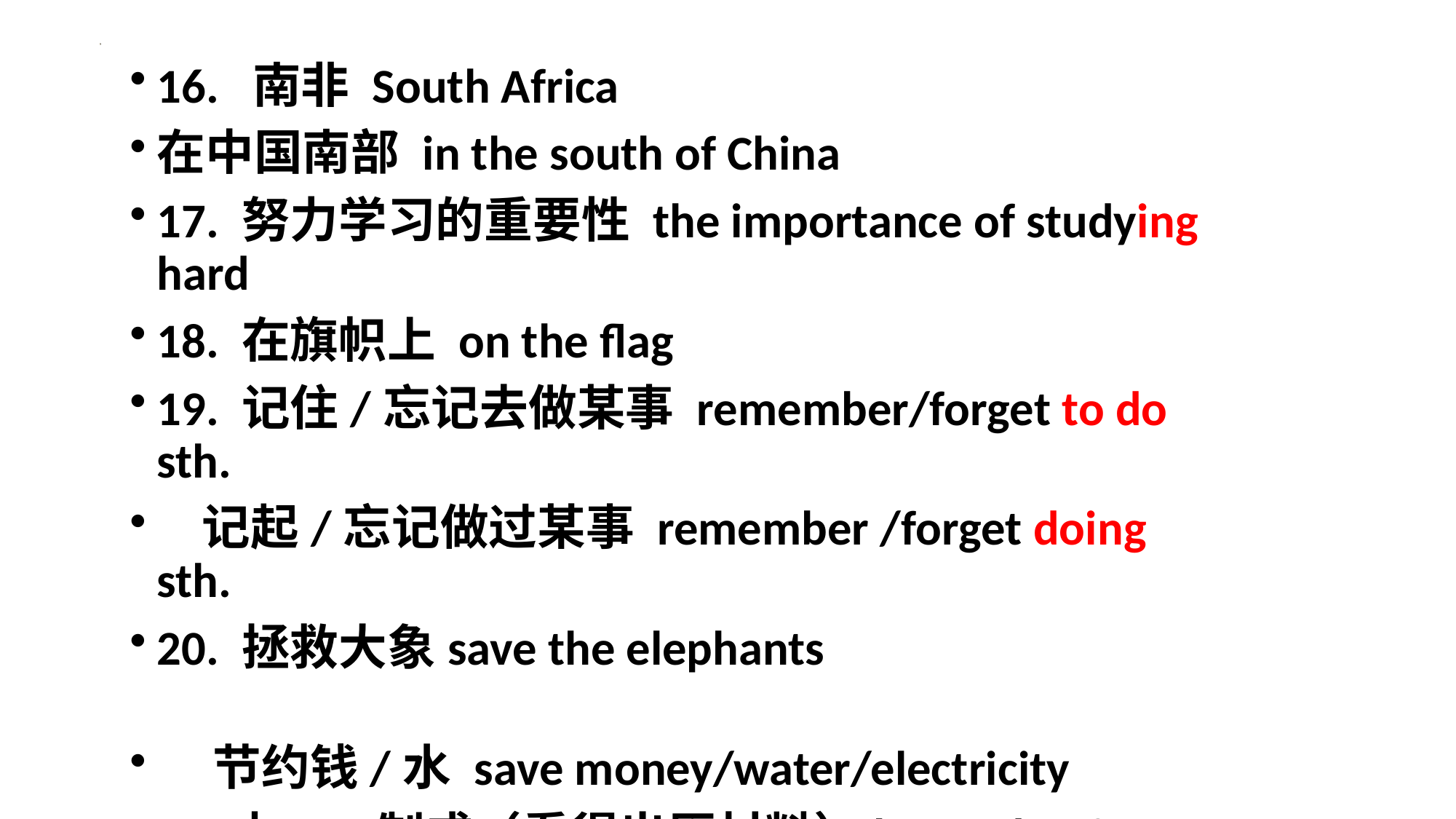

16.  南非 South Africa
在中国南部 in the south of China
17. 努力学习的重要性 the importance of studying hard
18. 在旗帜上 on the flag
19. 记住/忘记去做某事 remember/forget to do sth.
   记起/忘记做过某事 remember /forget doing sth.
20. 拯救大象save the elephants
    节约钱/水 save money/water/electricity
21.由……制成（看得出原材料）be made of
     在……制造   be made in